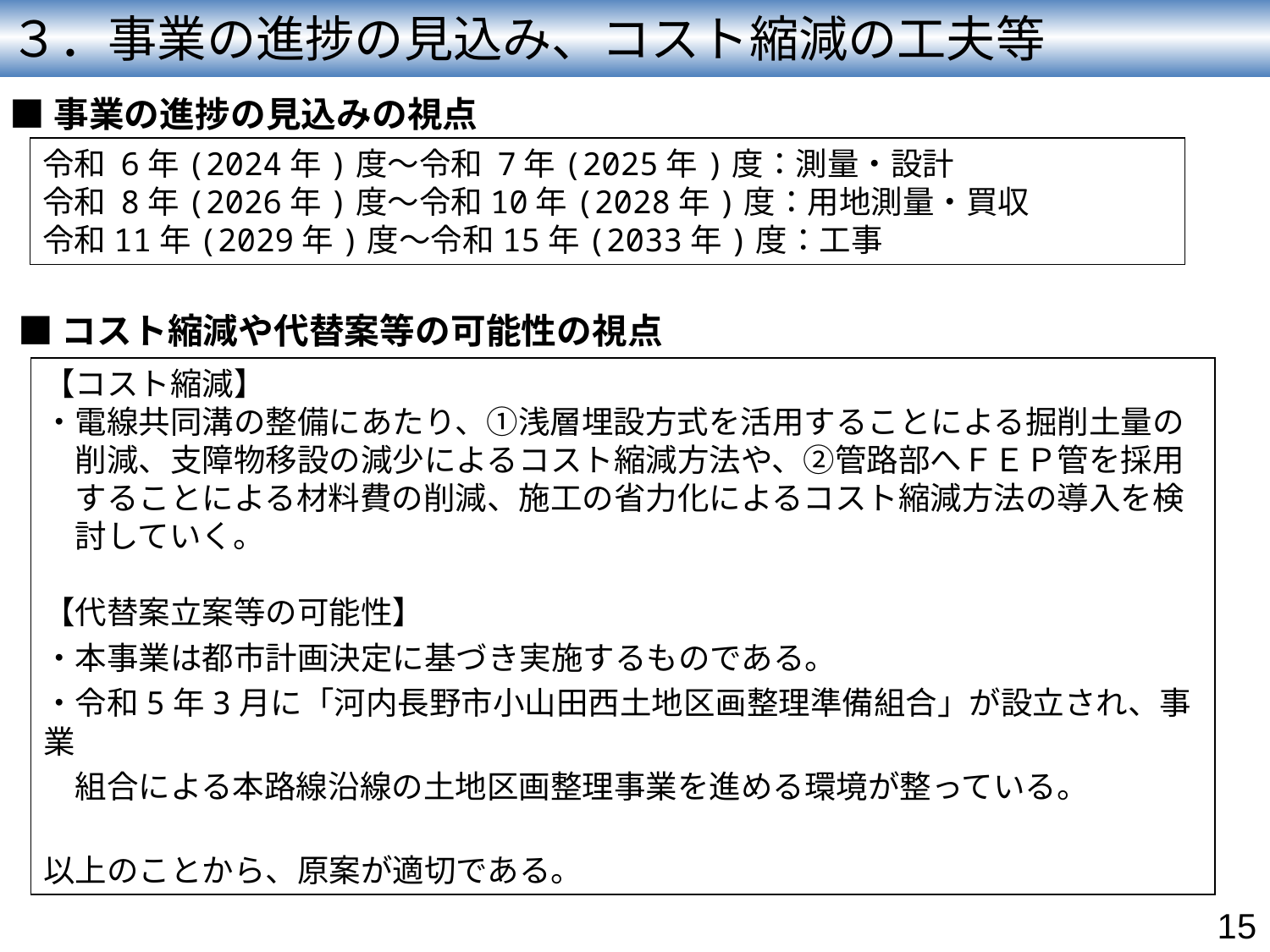

# ３．事業の進捗の見込み、コスト縮減の工夫等
■事業の進捗の見込みの視点
令和 6年(2024年)度～令和 7年(2025年)度：測量・設計
令和 8年(2026年)度～令和10年(2028年)度：用地測量・買収
令和11年(2029年)度～令和15年(2033年)度：工事
■コスト縮減や代替案等の可能性の視点
【コスト縮減】
・電線共同溝の整備にあたり、①浅層埋設方式を活用することによる掘削土量の
　削減、支障物移設の減少によるコスト縮減方法や、②管路部へＦＥＰ管を採用
　することによる材料費の削減、施工の省力化によるコスト縮減方法の導入を検
　討していく。

【代替案立案等の可能性】
・本事業は都市計画決定に基づき実施するものである。
・令和5年3月に「河内長野市小山田西土地区画整理準備組合」が設立され、事業
　組合による本路線沿線の土地区画整理事業を進める環境が整っている。

以上のことから、原案が適切である。
15